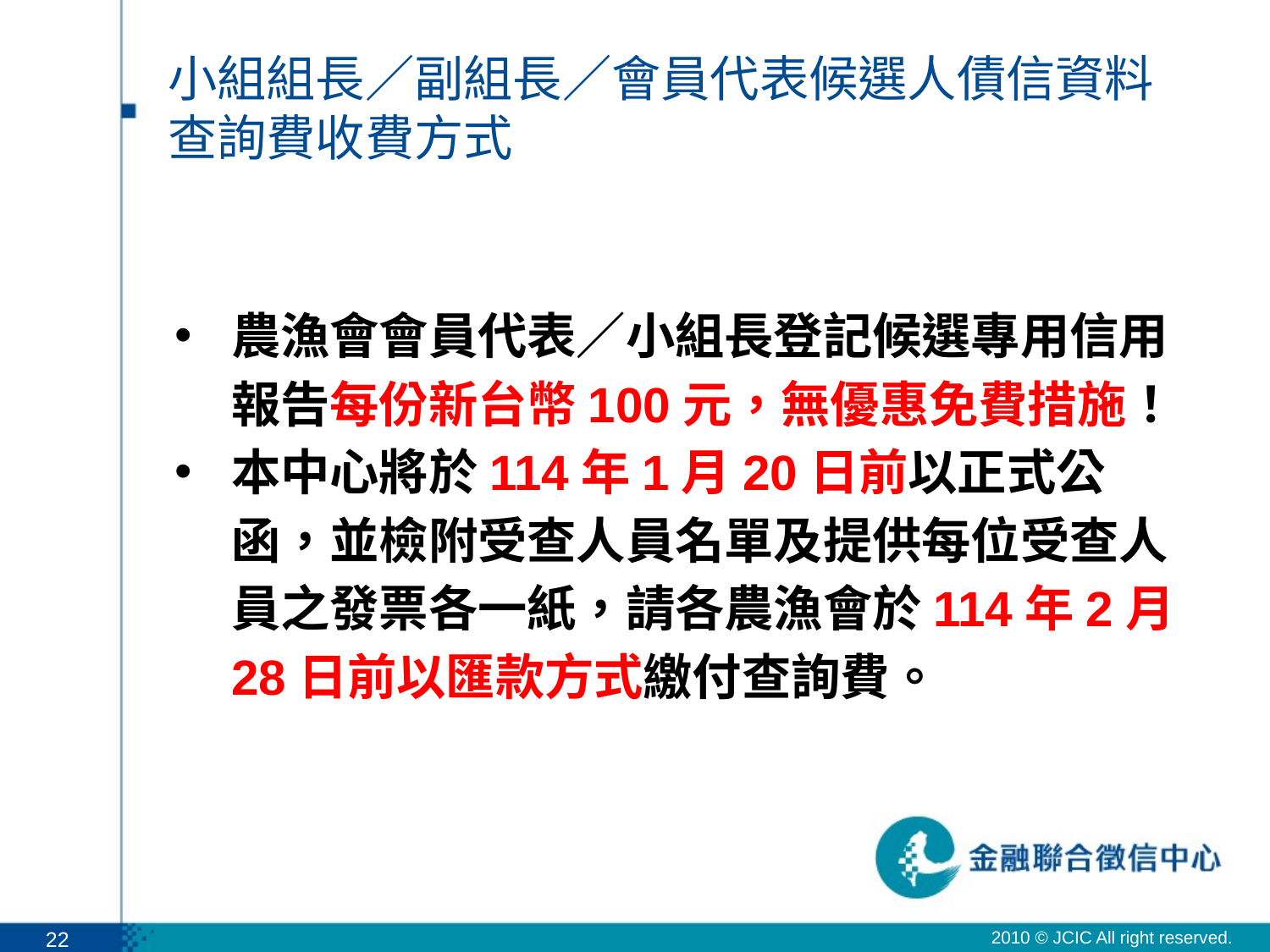

# 小組組長／副組長／會員代表候選人債信資料查詢費收費方式
農漁會會員代表／小組長登記候選專用信用報告每份新台幣100元，無優惠免費措施！
本中心將於114年1月20日前以正式公函，並檢附受查人員名單及提供每位受查人員之發票各一紙，請各農漁會於114年2月28日前以匯款方式繳付查詢費。
22